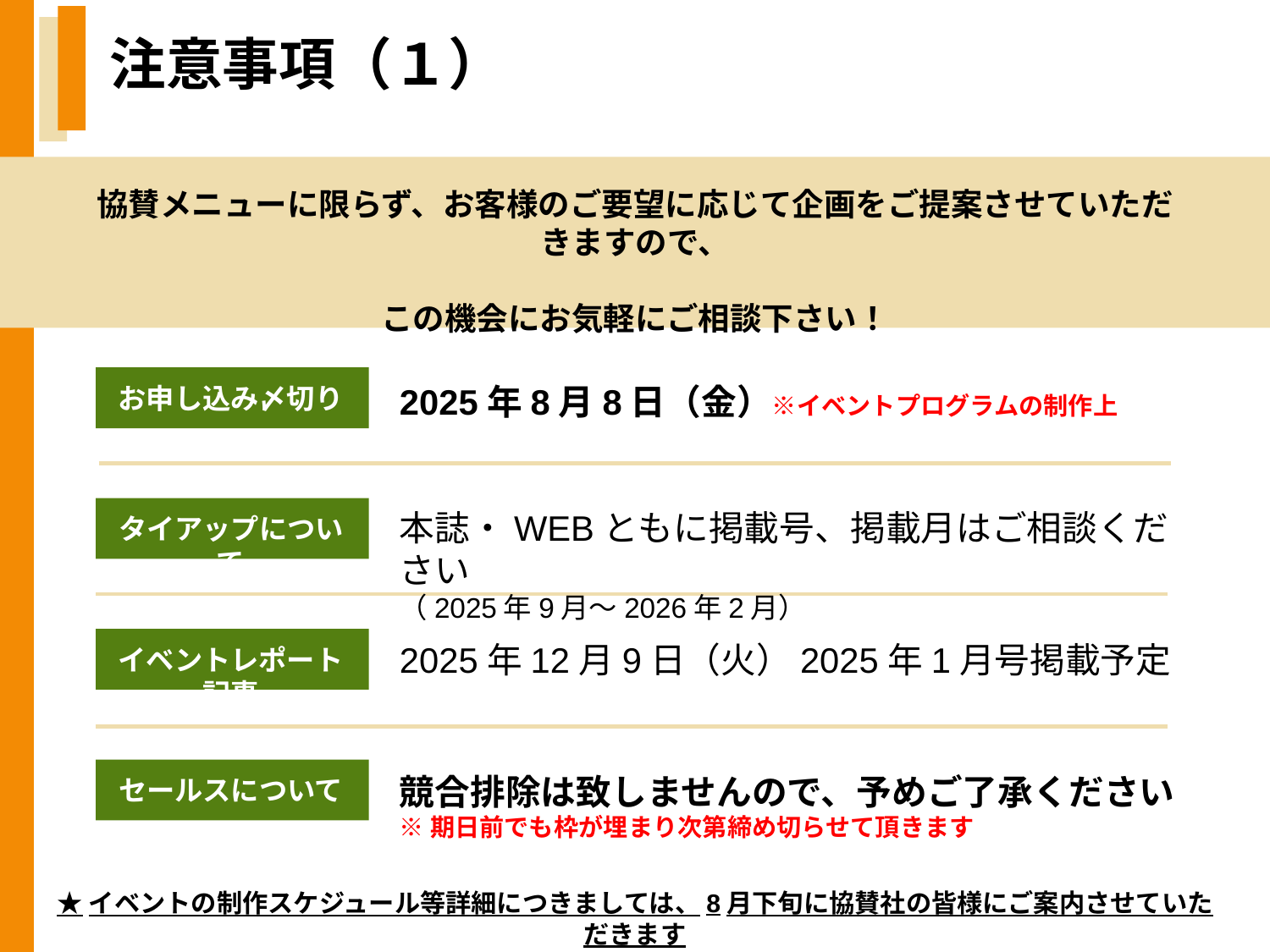

注意事項（１）

協賛メニューに限らず、お客様のご要望に応じて企画をご提案させていただきますので、

この機会にお気軽にご相談下さい！

2025年8月8日（金）※イベントプログラムの制作上
お申し込み〆切り

本誌・WEBともに掲載号、掲載月はご相談ください
（2025年9月～2026年2月）
タイアップについて

2025年12月9日（火）2025年1月号掲載予定
イベントレポート記事

競合排除は致しませんので、予めご了承ください
※期日前でも枠が埋まり次第締め切らせて頂きます
セールスについて
★イベントの制作スケジュール等詳細につきましては、8月下旬に協賛社の皆様にご案内させていただきます